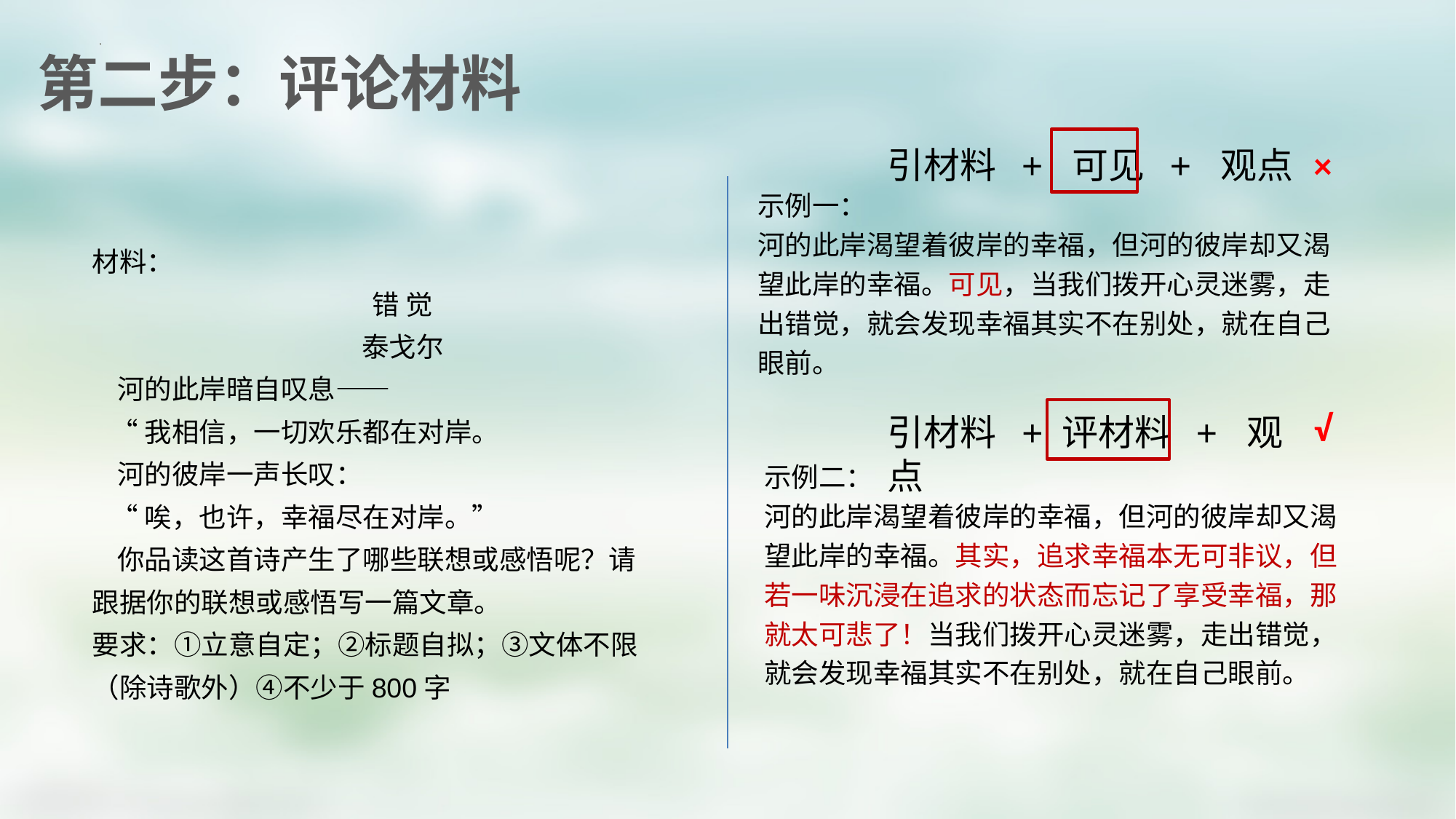

第二步：评论材料

引材料  +  可见  +  观点
×
示例一：
河的此岸渴望着彼岸的幸福，但河的彼岸却又渴望此岸的幸福。可见，当我们拨开心灵迷雾，走出错觉，就会发现幸福其实不在别处，就在自己眼前。
材料：
          错 觉
          泰戈尔
   河的此岸暗自叹息——
   “我相信，一切欢乐都在对岸。
   河的彼岸一声长叹：
   “唉，也许，幸福尽在对岸。”
   你品读这首诗产生了哪些联想或感悟呢？请跟据你的联想或感悟写一篇文章。
要求：①立意自定；②标题自拟；③文体不限（除诗歌外）④不少于800字

√
引材料  + 评材料  +  观点
示例二：
河的此岸渴望着彼岸的幸福，但河的彼岸却又渴望此岸的幸福。其实，追求幸福本无可非议，但若一味沉浸在追求的状态而忘记了享受幸福，那就太可悲了！当我们拨开心灵迷雾，走出错觉，就会发现幸福其实不在别处，就在自己眼前。